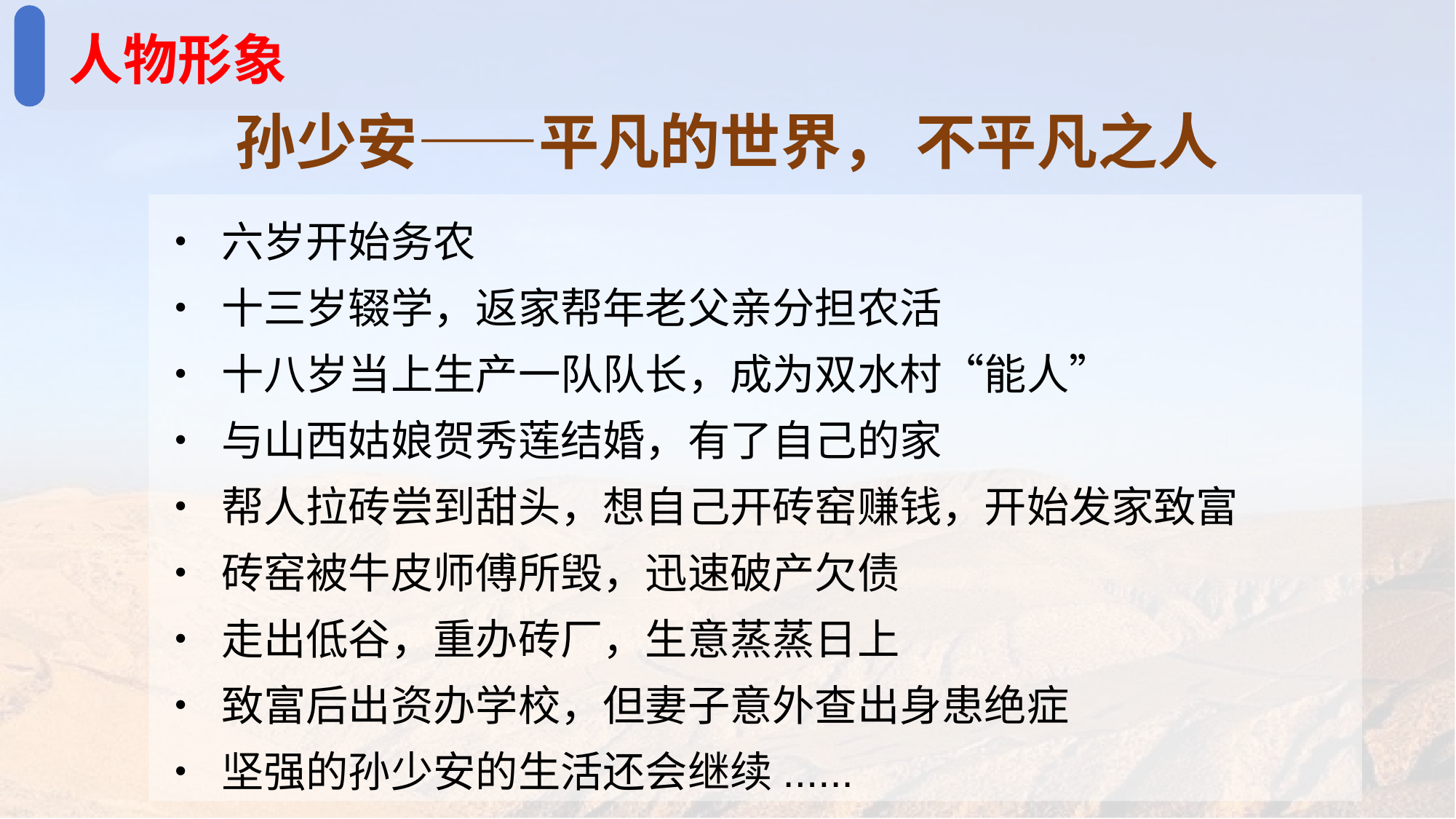

人物形象
孙少安——平凡的世界， 不平凡之人
• 六岁开始务农
• 十三岁辍学，返家帮年老父亲分担农活
• 十八岁当上生产一队队长，成为双水村“能人”
• 与山西姑娘贺秀莲结婚，有了自己的家
• 帮人拉砖尝到甜头，想自己开砖窑赚钱，开始发家致富
• 砖窑被牛皮师傅所毁，迅速破产欠债
• 走出低谷，重办砖厂，生意蒸蒸日上
• 致富后出资办学校，但妻子意外查出身患绝症
• 坚强的孙少安的生活还会继续......